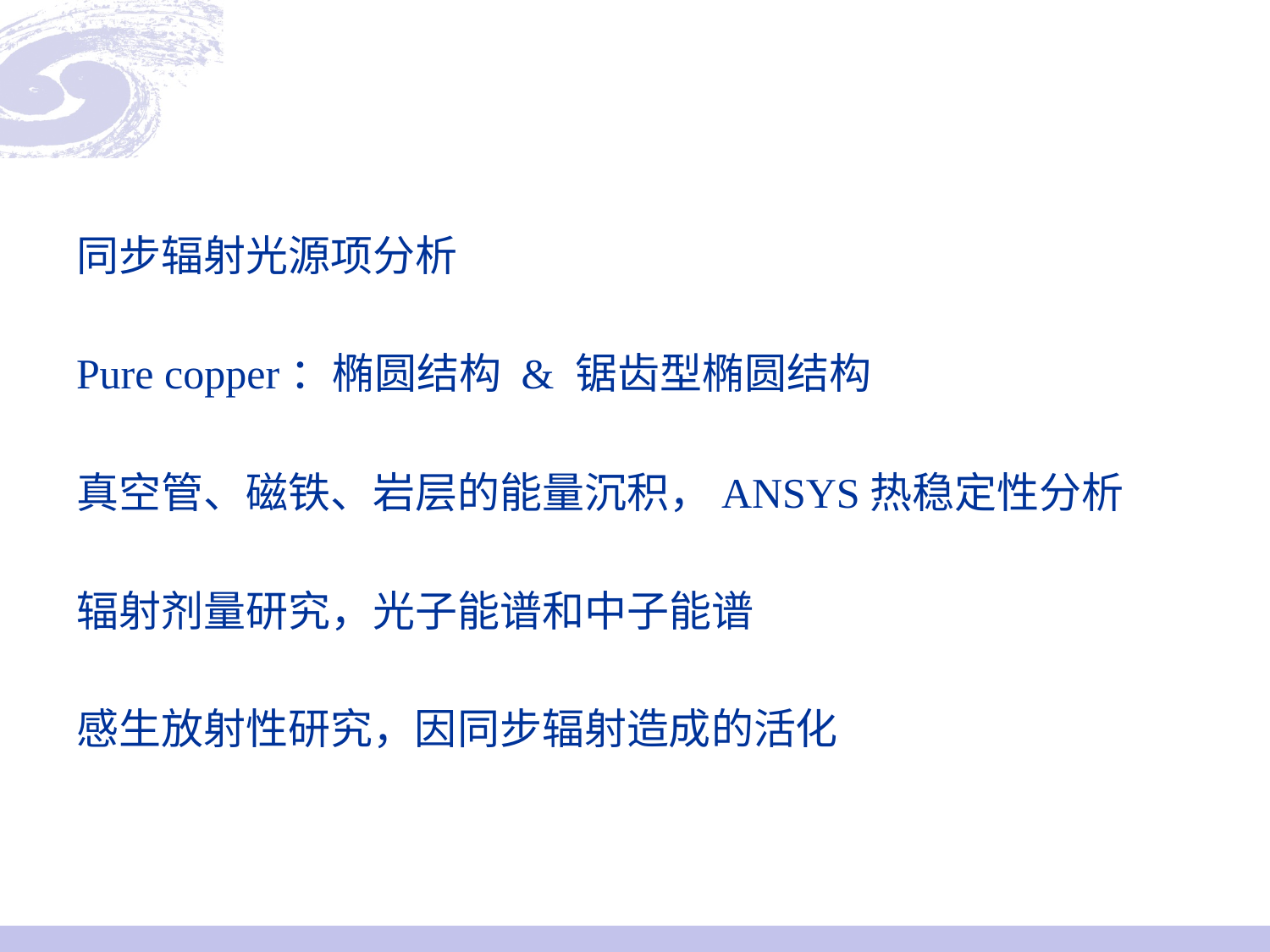

同步辐射光源项分析

Pure copper：椭圆结构 & 锯齿型椭圆结构

真空管、磁铁、岩层的能量沉积，ANSYS热稳定性分析

辐射剂量研究，光子能谱和中子能谱

感生放射性研究，因同步辐射造成的活化